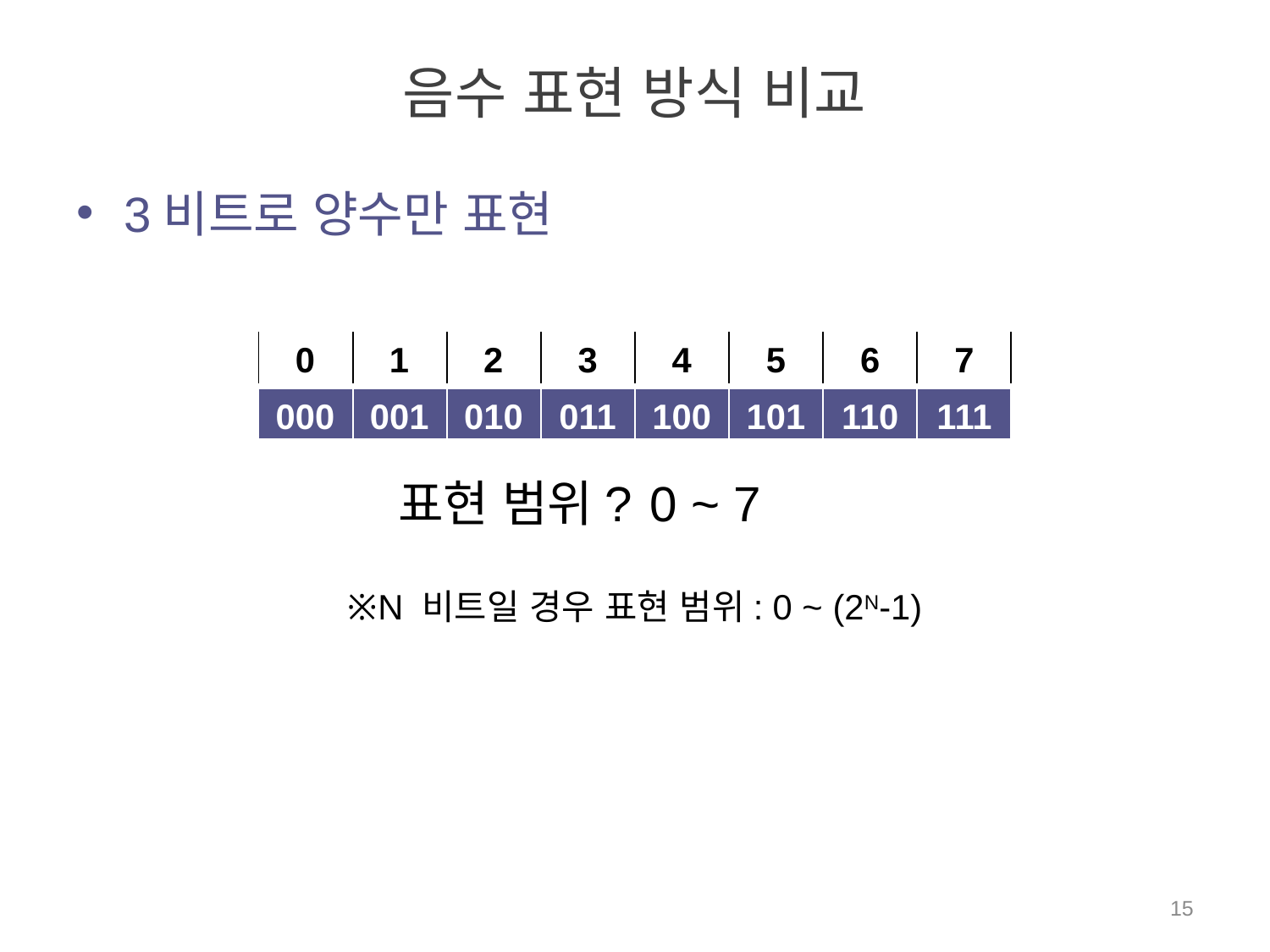

# 음수 표현 방식 비교
3비트로 양수만 표현
0
1
2
3
4
5
6
7
|  |  |  |  |  |  |  |  |
| --- | --- | --- | --- | --- | --- | --- | --- |
000
001
010
011
100
101
110
111
|  |  |  |  |  |  |  |  |
| --- | --- | --- | --- | --- | --- | --- | --- |
표현 범위?
0 ~ 7
※ N 비트일 경우 표현 범위: 0 ~ (2N-1)
15